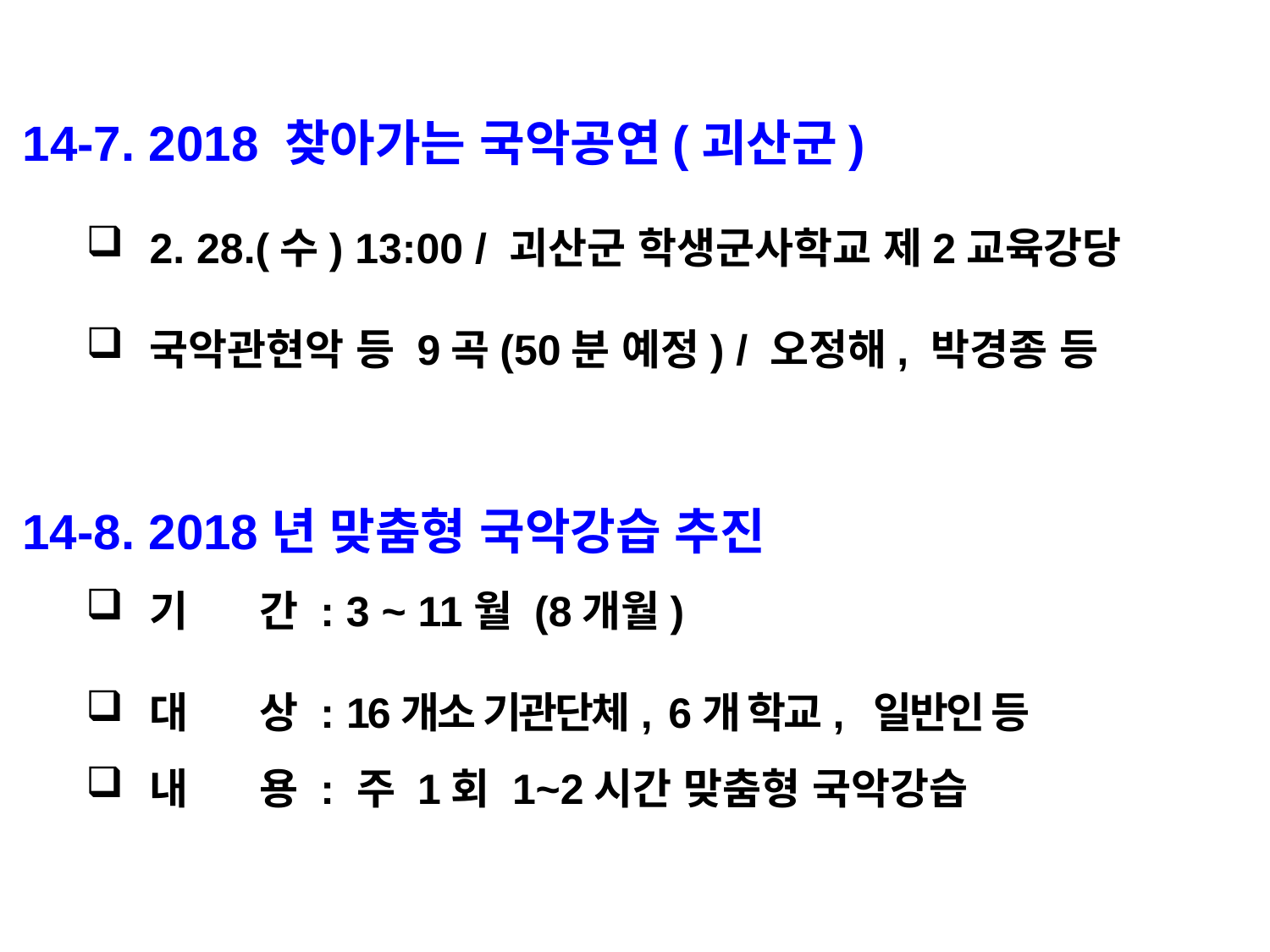

14-7. 2018 찾아가는 국악공연(괴산군)
2. 28.(수) 13:00 / 괴산군 학생군사학교 제2교육강당
국악관현악 등 9곡(50분 예정) / 오정해, 박경종 등
14-8. 2018년 맞춤형 국악강습 추진
기      간 : 3 ~ 11월 (8개월)
대      상 : 16개소 기관단체,  6개 학교,  일반인 등
내      용 : 주 1회 1~2시간 맞춤형 국악강습